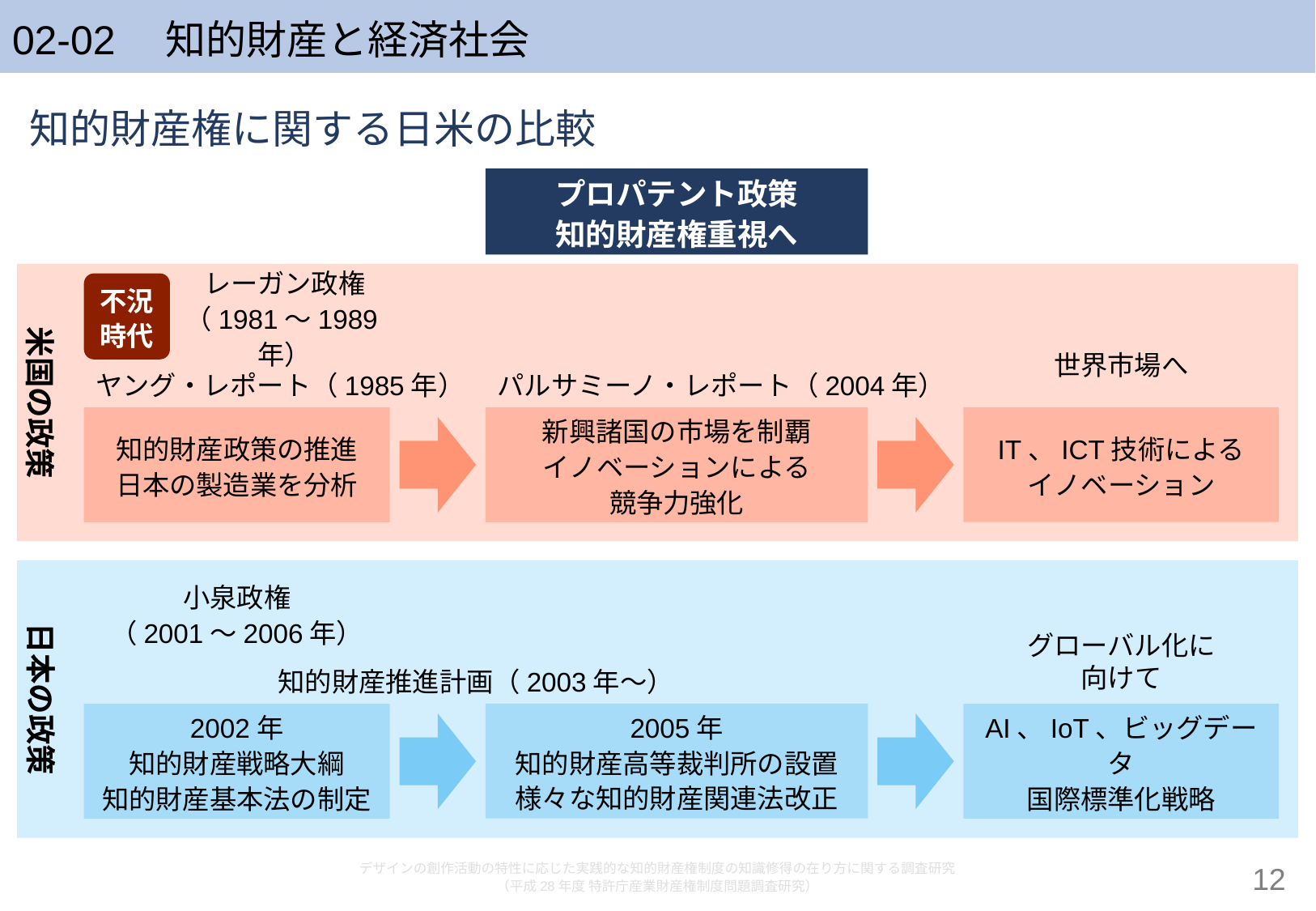

# 02-02　知的財産と経済社会
知的財産権に関する日米の比較
プロパテント政策
知的財産権重視へ
米国の政策
不況時代
レーガン政権
（1981～1989年）
世界市場へ
ヤング・レポート（1985年）
パルサミーノ・レポート（2004年）
IT、ICT技術による
イノベーション
知的財産政策の推進
日本の製造業を分析
新興諸国の市場を制覇
イノベーションによる
競争力強化

日本の政策
小泉政権
（2001～2006年）
グローバル化に
向けて
知的財産推進計画（2003年～）
2005年
知的財産高等裁判所の設置
様々な知的財産関連法改正
2002年
知的財産戦略大綱
知的財産基本法の制定
AI、IoT、ビッグデータ
国際標準化戦略

デザインの創作活動の特性に応じた実践的な知的財産権制度の知識修得の在り方に関する調査研究
（平成28年度 特許庁産業財産権制度問題調査研究）
12